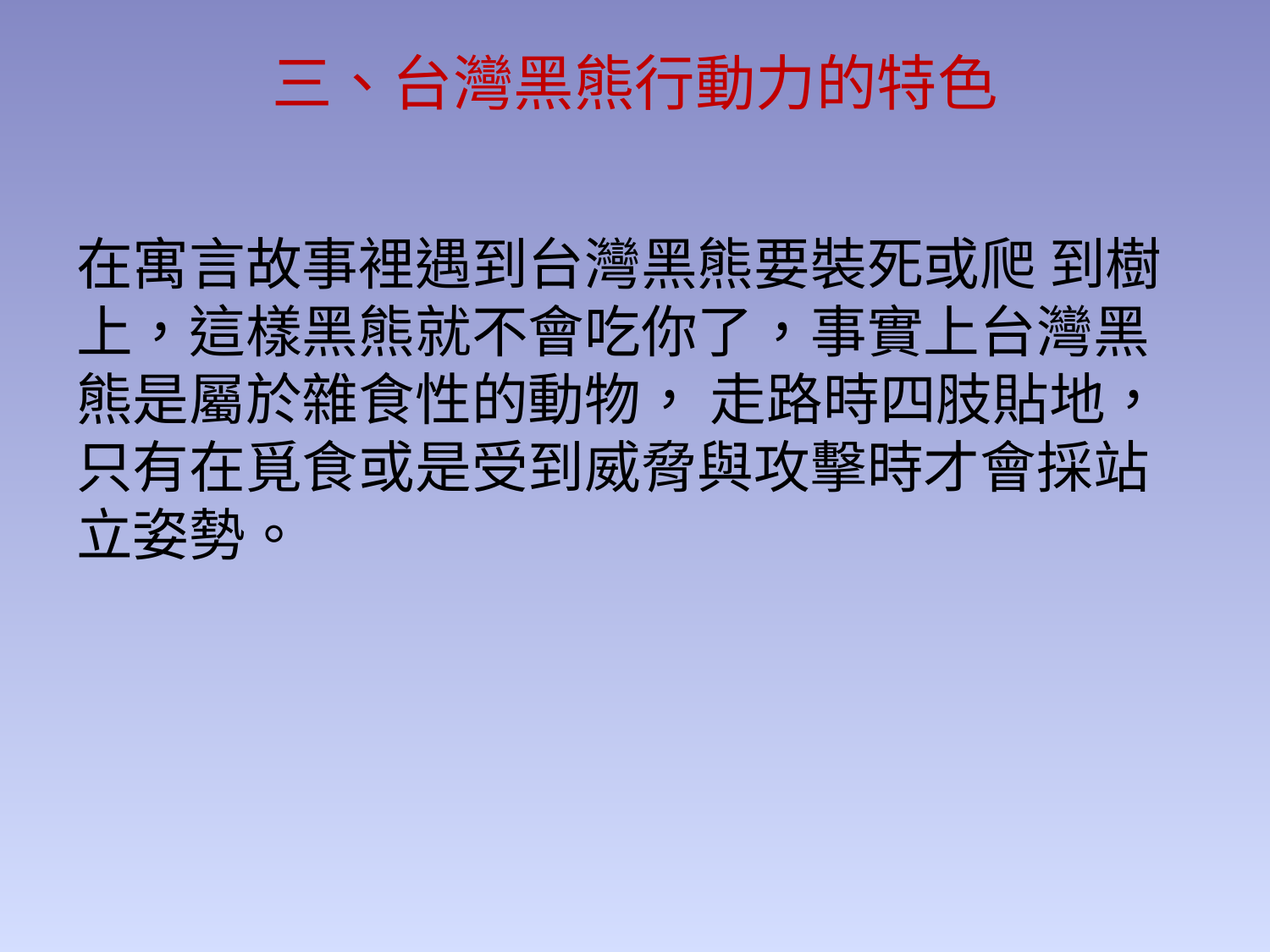

# 三、台灣黑熊行動力的特色
在寓言故事裡遇到台灣黑熊要裝死或爬 到樹上，這樣黑熊就不會吃你了，事實上台灣黑熊是屬於雜食性的動物， 走路時四肢貼地，只有在覓食或是受到威脅與攻擊時才會採站立姿勢。